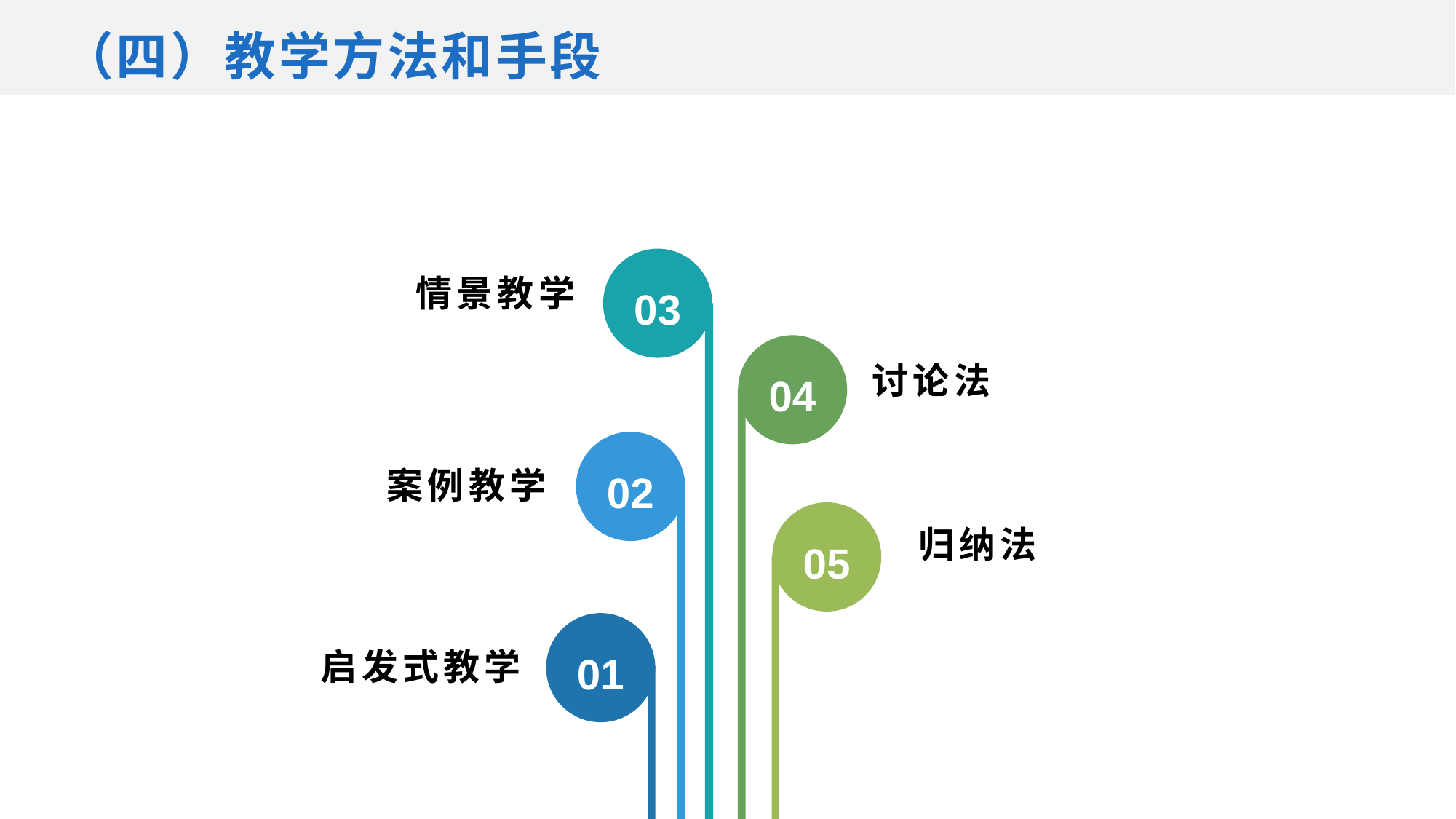

（四）教学方法和手段
03
情景教学

04
讨论法

02
案例教学

05
归纳法

01
启发式教学